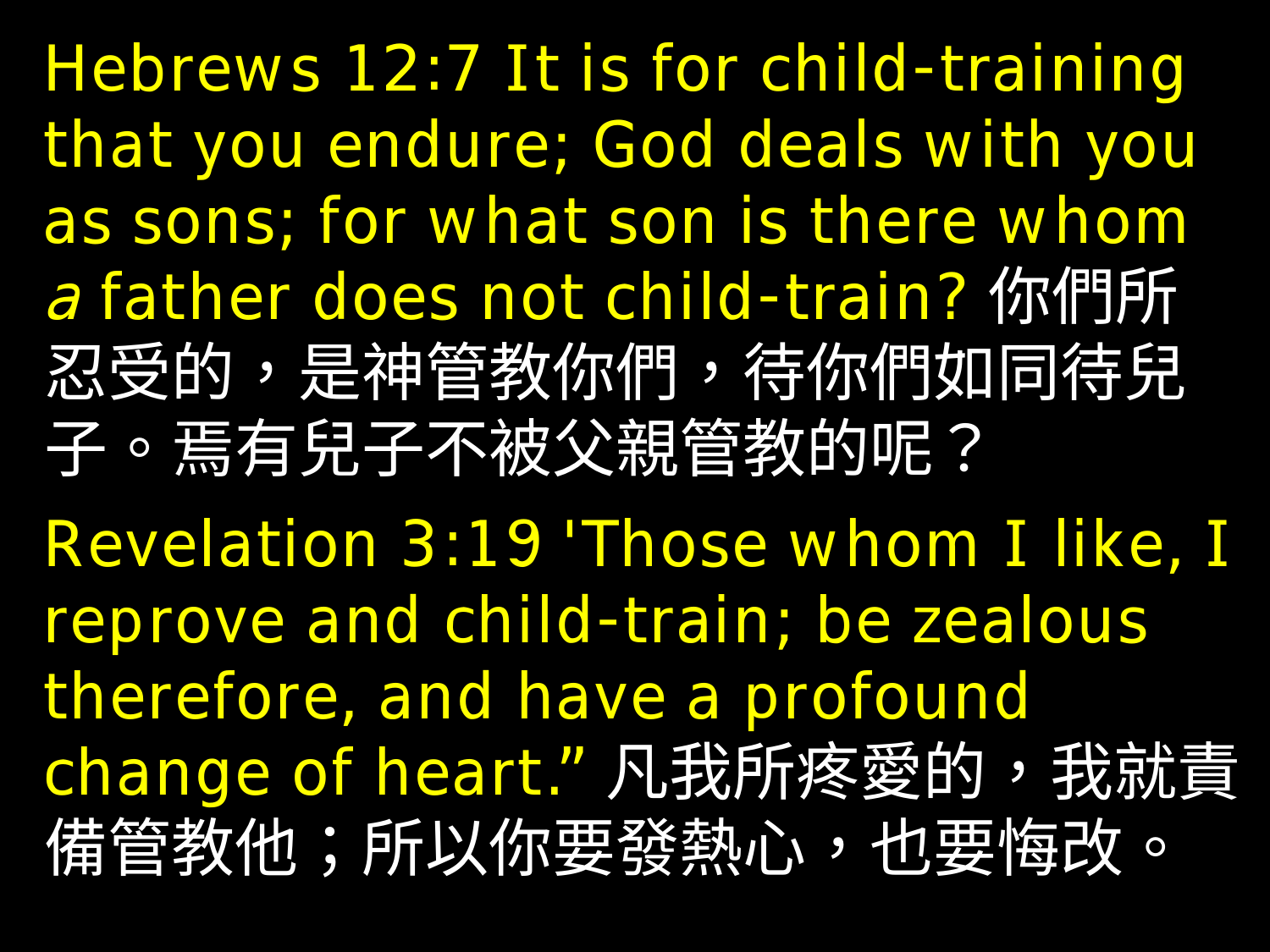

Hebrews 12:7 It is for child-training that you endure; God deals with you as sons; for what son is there whom a father does not child-train?你們所忍受的，是神管教你們，待你們如同待兒子。焉有兒子不被父親管教的呢？

Revelation 3:19 'Those whom I like, I reprove and child-train; be zealous therefore, and have a profound change of heart.”凡我所疼愛的，我就責備管教他；所以你要發熱心，也要悔改。